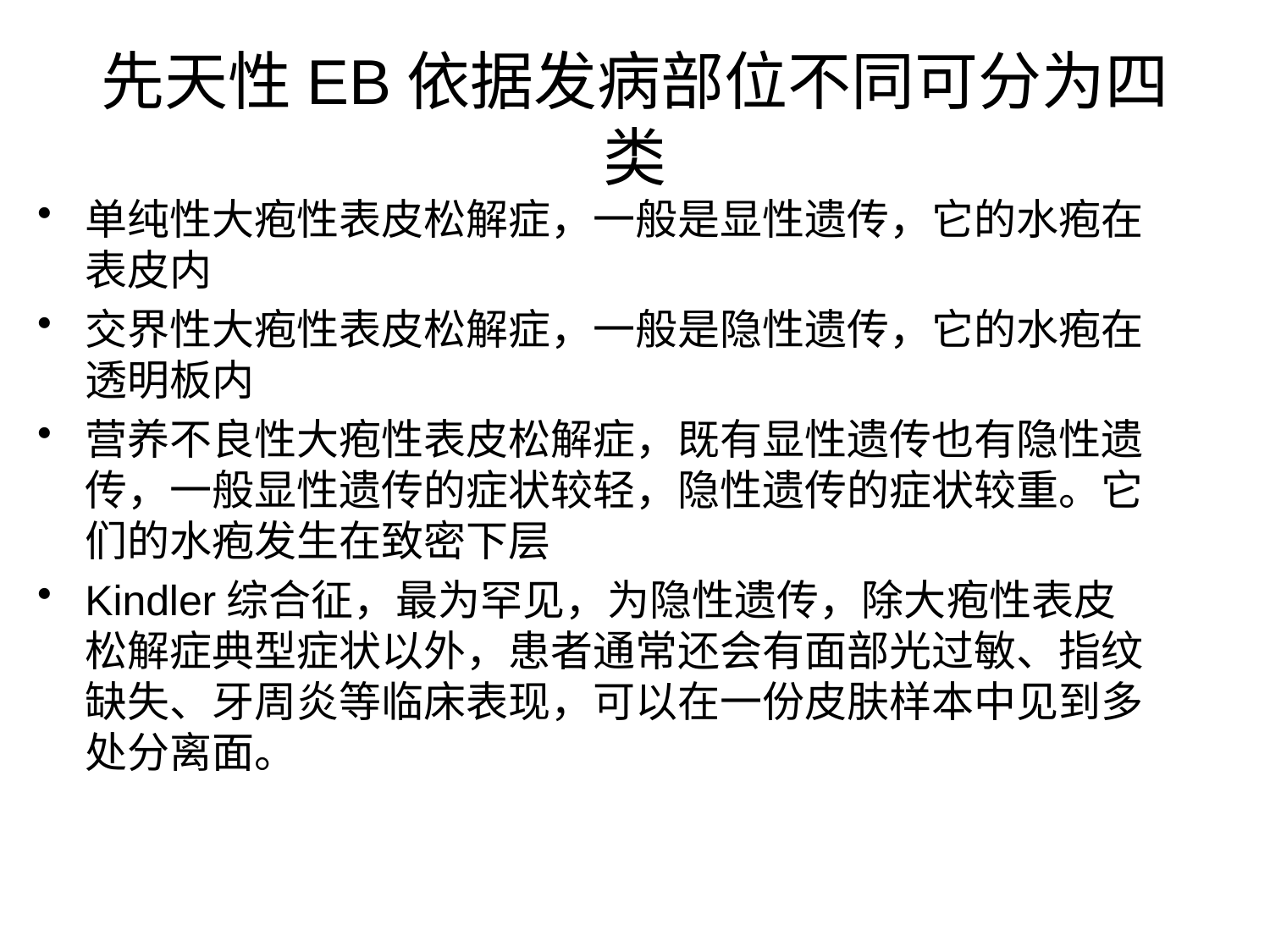

# 先天性EB依据发病部位不同可分为四类
单纯性大疱性表皮松解症，一般是显性遗传，它的水疱在表皮内
交界性大疱性表皮松解症，一般是隐性遗传，它的水疱在透明板内
营养不良性大疱性表皮松解症，既有显性遗传也有隐性遗传，一般显性遗传的症状较轻，隐性遗传的症状较重。它们的水疱发生在致密下层
Kindler综合征，最为罕见，为隐性遗传，除大疱性表皮松解症典型症状以外，患者通常还会有面部光过敏、指纹缺失、牙周炎等临床表现，可以在一份皮肤样本中见到多处分离面。